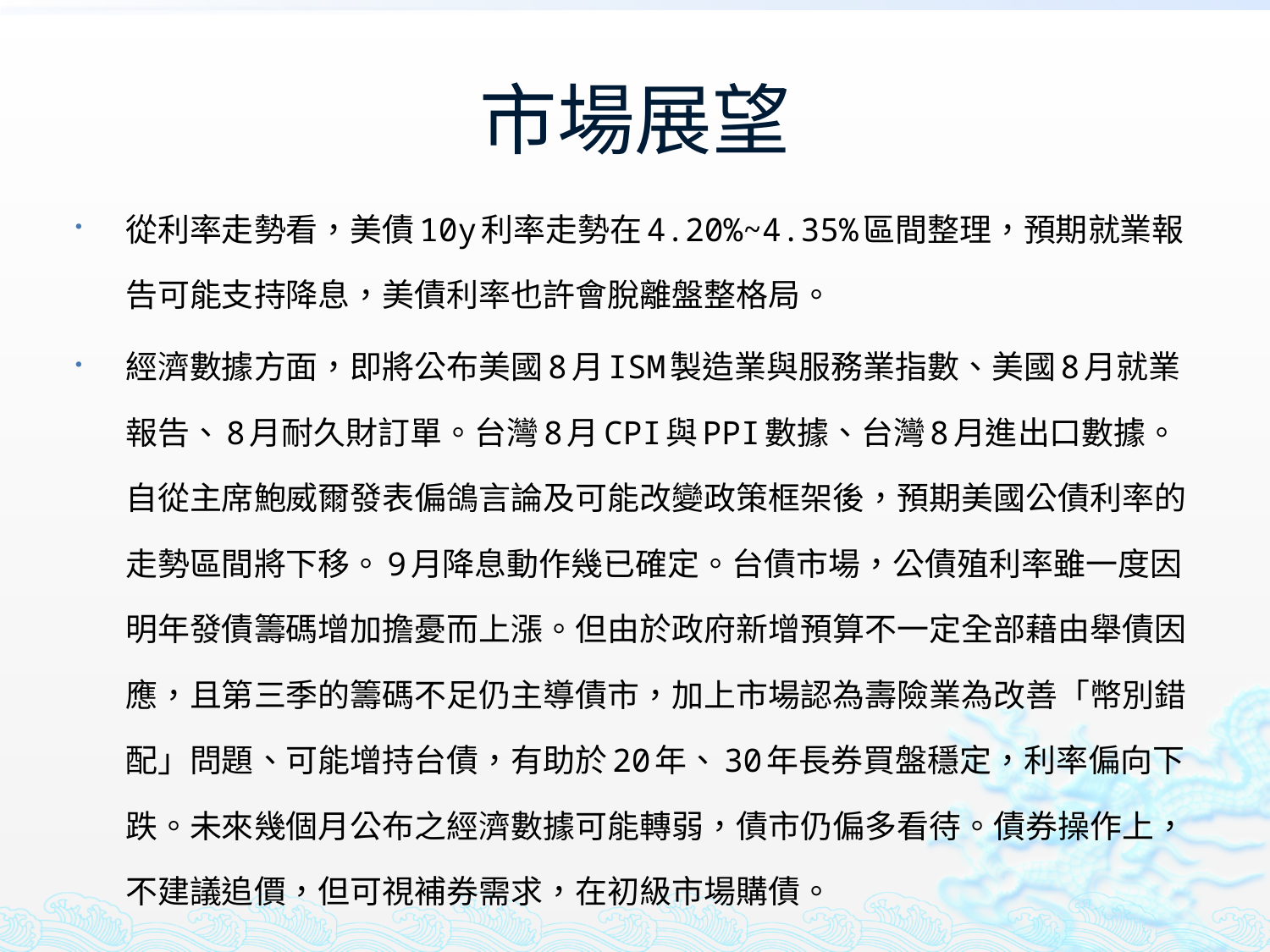

# 市場展望
從利率走勢看，美債10y利率走勢在4.20%~4.35%區間整理，預期就業報告可能支持降息，美債利率也許會脫離盤整格局。
經濟數據方面，即將公布美國8月ISM製造業與服務業指數、美國8月就業報告、8月耐久財訂單。台灣8月CPI與PPI數據、台灣8月進出口數據。自從主席鮑威爾發表偏鴿言論及可能改變政策框架後，預期美國公債利率的走勢區間將下移。9月降息動作幾已確定。台債市場，公債殖利率雖一度因明年發債籌碼增加擔憂而上漲。但由於政府新增預算不一定全部藉由舉債因應，且第三季的籌碼不足仍主導債市，加上市場認為壽險業為改善「幣別錯配」問題、可能增持台債，有助於20年、30年長券買盤穩定，利率偏向下跌。未來幾個月公布之經濟數據可能轉弱，債市仍偏多看待。債券操作上，不建議追價，但可視補券需求，在初級市場購債。